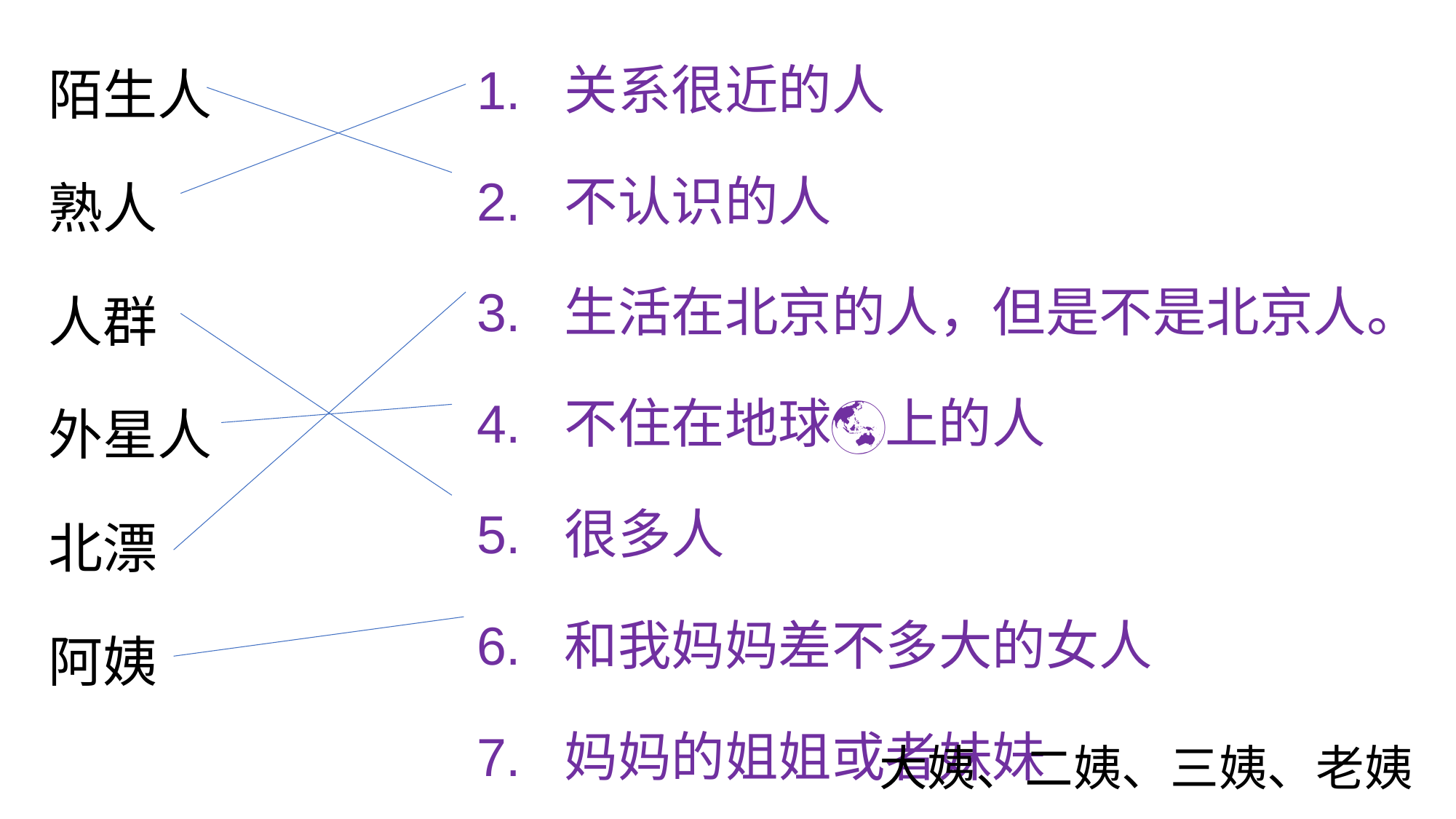

关系很近的人
不认识的人
生活在北京的人，但是不是北京人。
不住在地球🌏上的人
很多人
和我妈妈差不多大的女人
妈妈的姐姐或者妹妹
陌生人
熟人
人群
外星人
北漂
阿姨
大姨、二姨、三姨、老姨